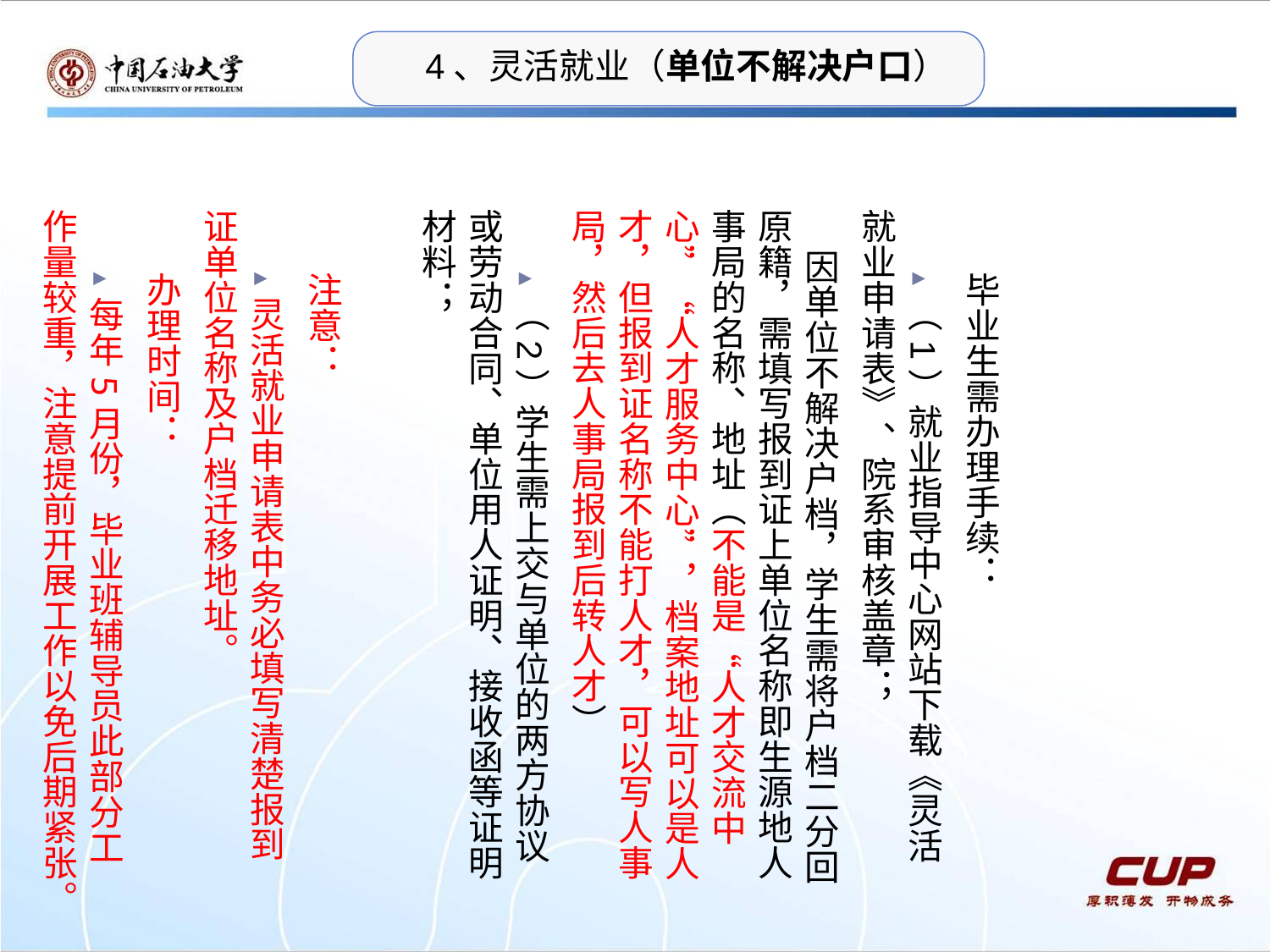

4、灵活就业（单位不解决户口）
毕业生需办理手续：
（1）就业指导中心网站下载《灵活就业申请表》、院系审核盖章；
    因单位不解决户档，学生需将户档二分回原籍，需填写报到证上单位名称即生源地人事局的名称、地址（不能是“人才交流中心”“人才服务中心”，档案地址可以是人才，但报到证名称不能打人才，可以写人事局，然后去人事局报到后转人才）
（2）学生需上交与单位的两方协议或劳动合同、单位用人证明、接收函等证明材料；

注意：
灵活就业申请表中务必填写清楚报到证单位名称及户档迁移地址。
办理时间：
每年5月份，毕业班辅导员此部分工作量较重，注意提前开展工作以免后期紧张。